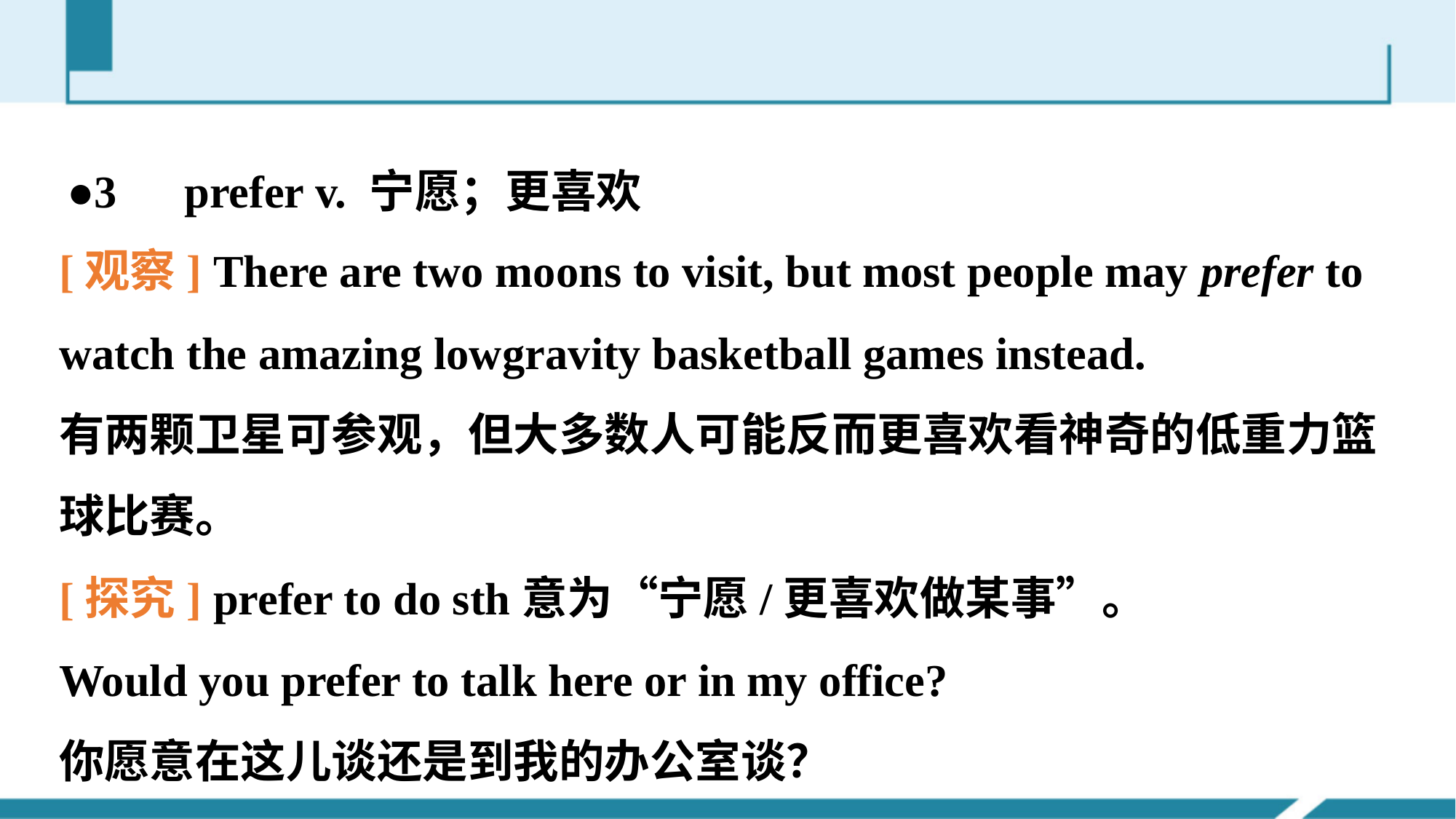

●3　prefer v. 宁愿；更喜欢
[观察] There are two moons to visit, but most people may prefer to watch the amazing low­gravity basketball games instead.
有两颗卫星可参观，但大多数人可能反而更喜欢看神奇的低重力篮球比赛。
[探究] prefer to do sth意为“宁愿/更喜欢做某事”。
Would you prefer to talk here or in my office?
你愿意在这儿谈还是到我的办公室谈？